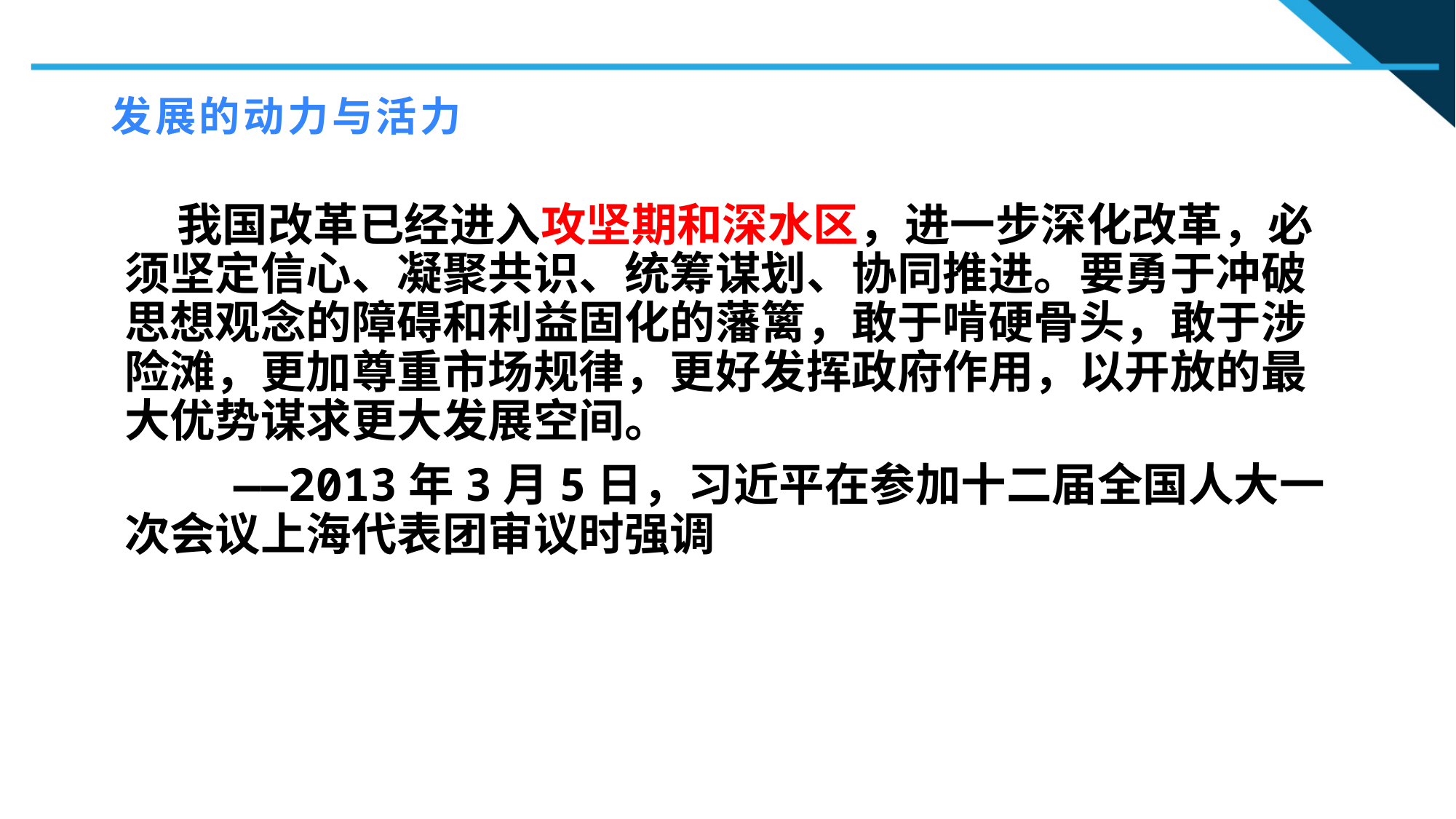

发展的动力与活力
    我国改革已经进入攻坚期和深水区，进一步深化改革，必须坚定信心、凝聚共识、统筹谋划、协同推进。要勇于冲破思想观念的障碍和利益固化的藩篱，敢于啃硬骨头，敢于涉险滩，更加尊重市场规律，更好发挥政府作用，以开放的最大优势谋求更大发展空间。
    ——2013年3月5日，习近平在参加十二届全国人大一次会议上海代表团审议时强调